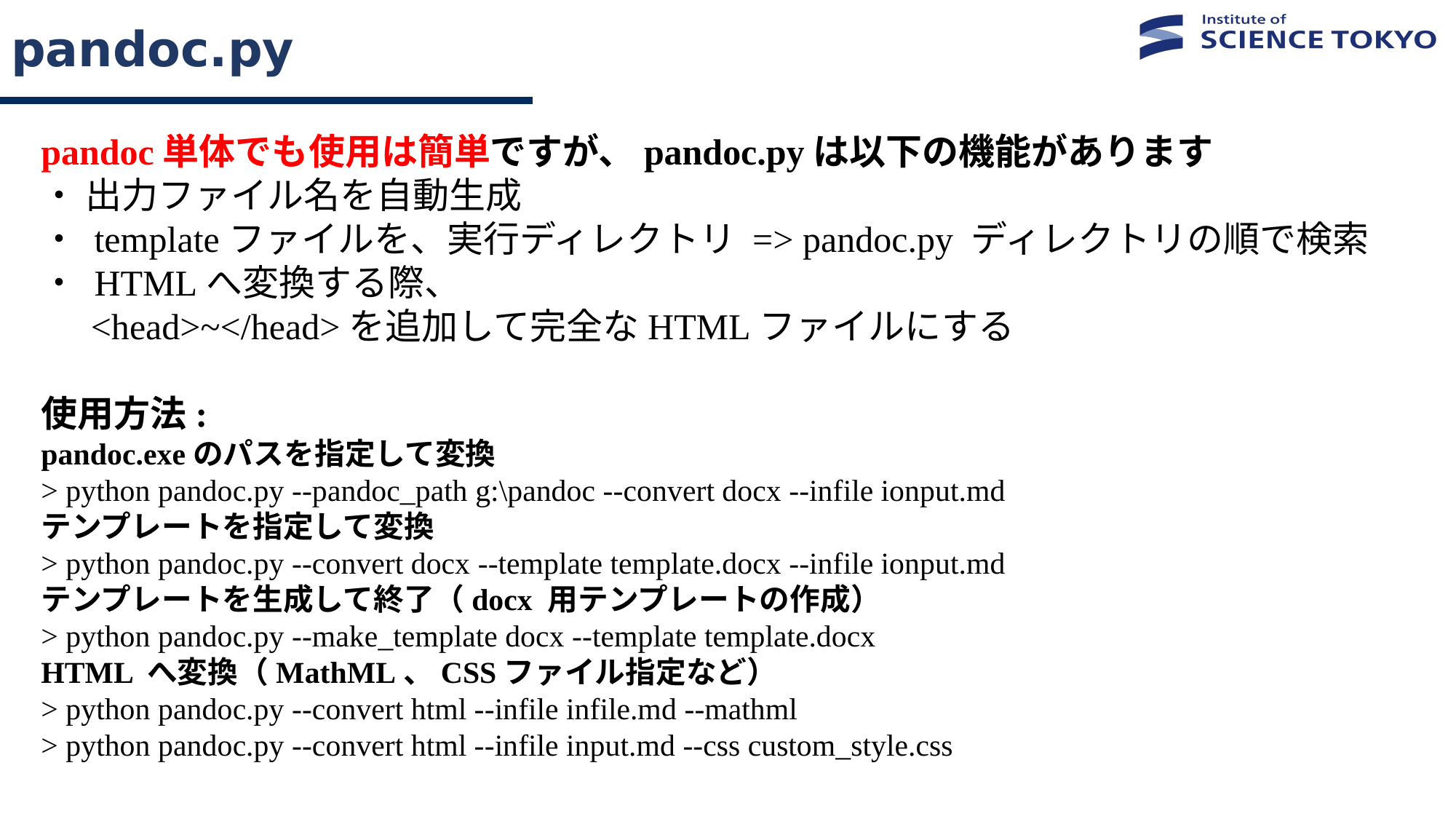

# pandoc.py
pandoc単体でも使用は簡単ですが、pandoc.pyは以下の機能があります
・ 出力ファイル名を自動生成
・ templateファイルを、実行ディレクトリ => pandoc.py ディレクトリの順で検索
・ HTMLへ変換する際、
     <head>~</head>を追加して完全なHTMLファイルにする

使用方法:
pandoc.exeのパスを指定して変換
> python pandoc.py --pandoc_path g:\pandoc --convert docx --infile ionput.md
テンプレートを指定して変換
> python pandoc.py --convert docx --template template.docx --infile ionput.md
テンプレートを生成して終了（docx 用テンプレートの作成）
> python pandoc.py --make_template docx --template template.docx
HTML へ変換（MathML、CSSファイル指定など）
> python pandoc.py --convert html --infile infile.md --mathml
> python pandoc.py --convert html --infile input.md --css custom_style.css